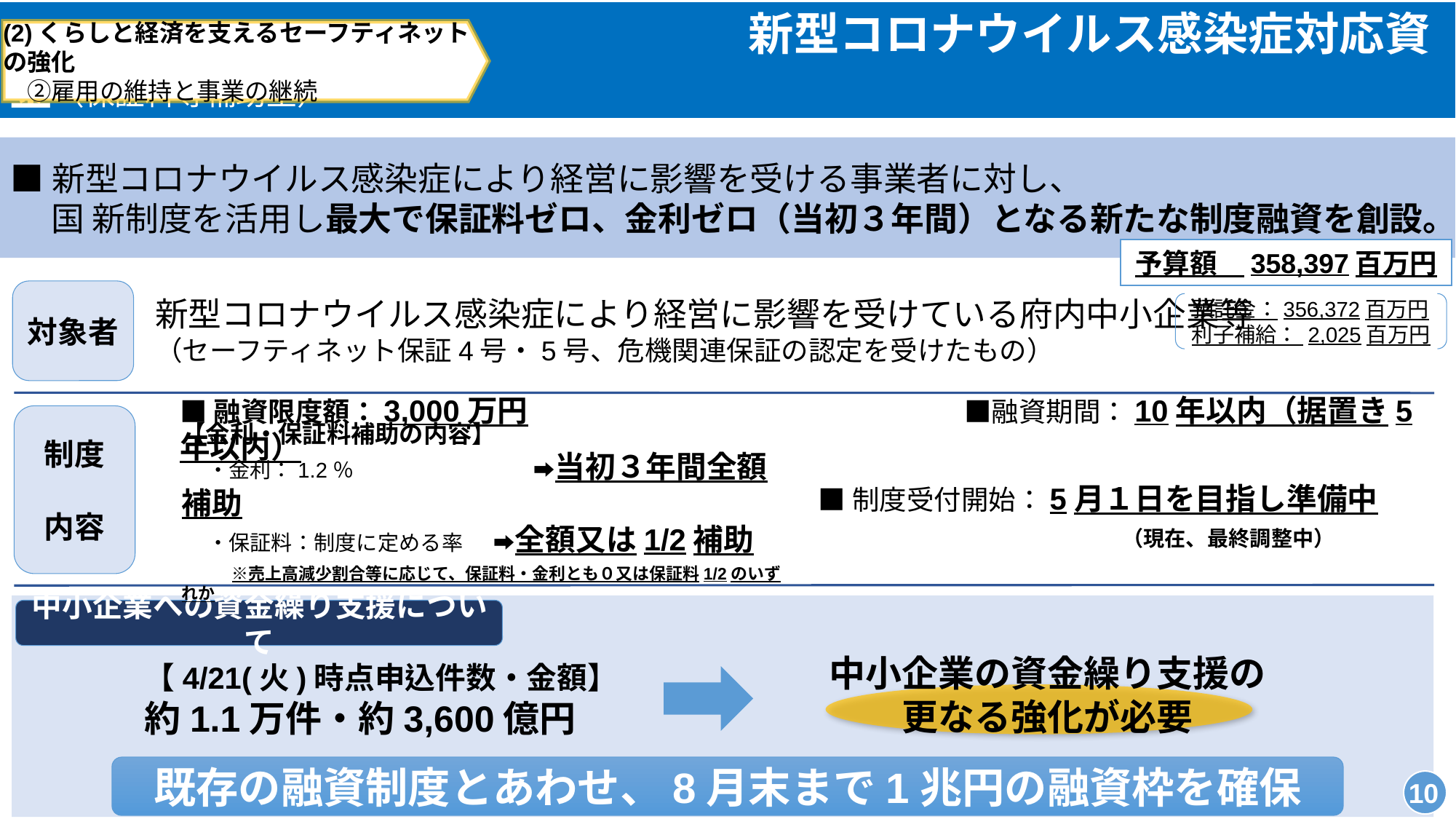

新型コロナウイルス感染症対応資金（保証料等補助型）
(2)くらしと経済を支えるセーフティネットの強化
　②雇用の維持と事業の継続
■新型コロナウイルス感染症により経営に影響を受ける事業者に対し、
　 国 新制度を活用し最大で保証料ゼロ、金利ゼロ（当初３年間）となる新たな制度融資を創設。
予算額　358,397百万円
対象者
新型コロナウイルス感染症により経営に影響を受けている府内中小企業等
（セーフティネット保証4号・5号、危機関連保証の認定を受けたもの）
預託金：356,372百万円
利子補給： 2,025百万円
■融資限度額：3,000万円　　　　　　　　　　　　　　　　■融資期間：10年以内（据置き5年以内）
制度

内容
【金利・保証料補助の内容】
　 ・金利：1.2％　　　　　　　  　➡当初３年間全額補助
　 ・保証料：制度に定める率 　 ➡全額又は1/2補助
　　　※売上高減少割合等に応じて、保証料・金利とも０又は保証料1/2のいずれか
■制度受付開始：5月１日を目指し準備中
　　　　　　　　　　（現在、最終調整中）

中小企業への資金繰り支援について
【4/21(火)時点申込件数・金額】
約1.1万件・約3,600億円
中小企業の資金繰り支援の
更なる強化が必要

既存の融資制度とあわせ、8月末まで1兆円の融資枠を確保
10